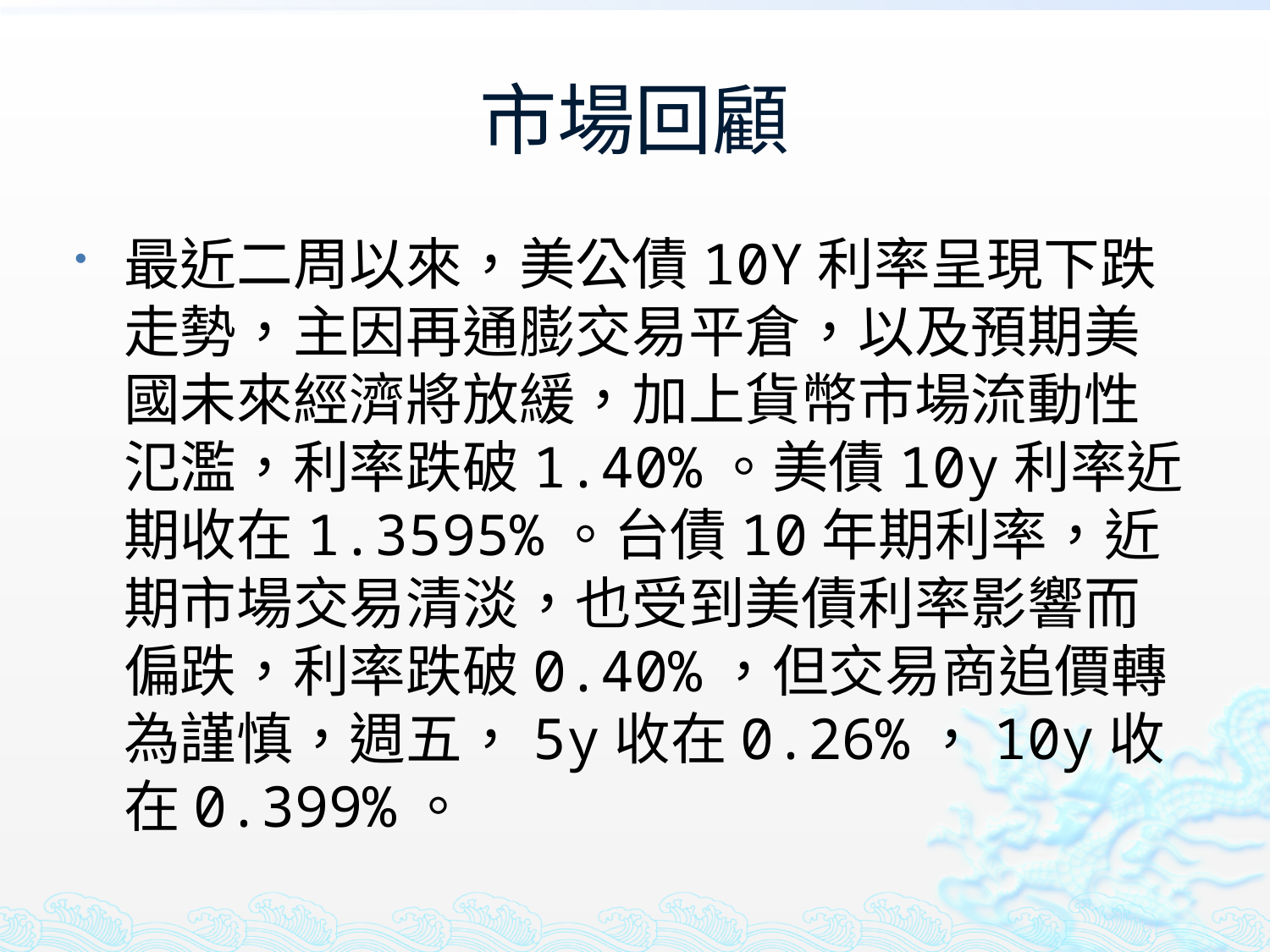

# 市場回顧
最近二周以來，美公債10Y利率呈現下跌走勢，主因再通膨交易平倉，以及預期美國未來經濟將放緩，加上貨幣市場流動性氾濫，利率跌破1.40%。美債10y利率近期收在1.3595%。台債10年期利率，近期市場交易清淡，也受到美債利率影響而偏跌，利率跌破0.40%，但交易商追價轉為謹慎，週五，5y收在0.26%，10y收在0.399%。